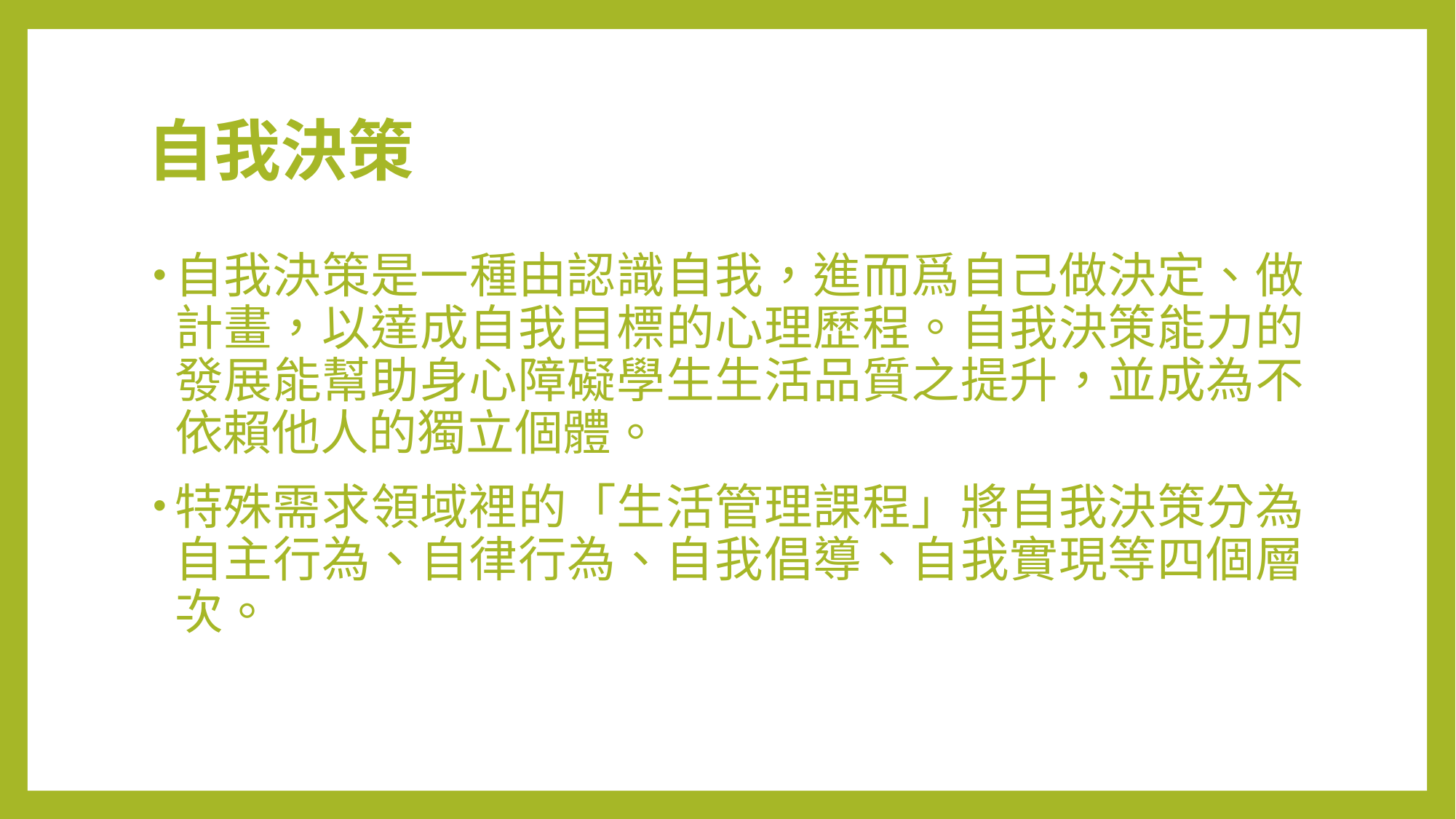

# 自我決策
自我決策是一種由認識自我，進而爲自己做決定、做計畫，以達成自我目標的心理歷程。自我決策能力的發展能幫助身心障礙學生生活品質之提升，並成為不依賴他人的獨立個體。
特殊需求領域裡的「生活管理課程」將自我決策分為自主行為、自律行為、自我倡導、自我實現等四個層次。